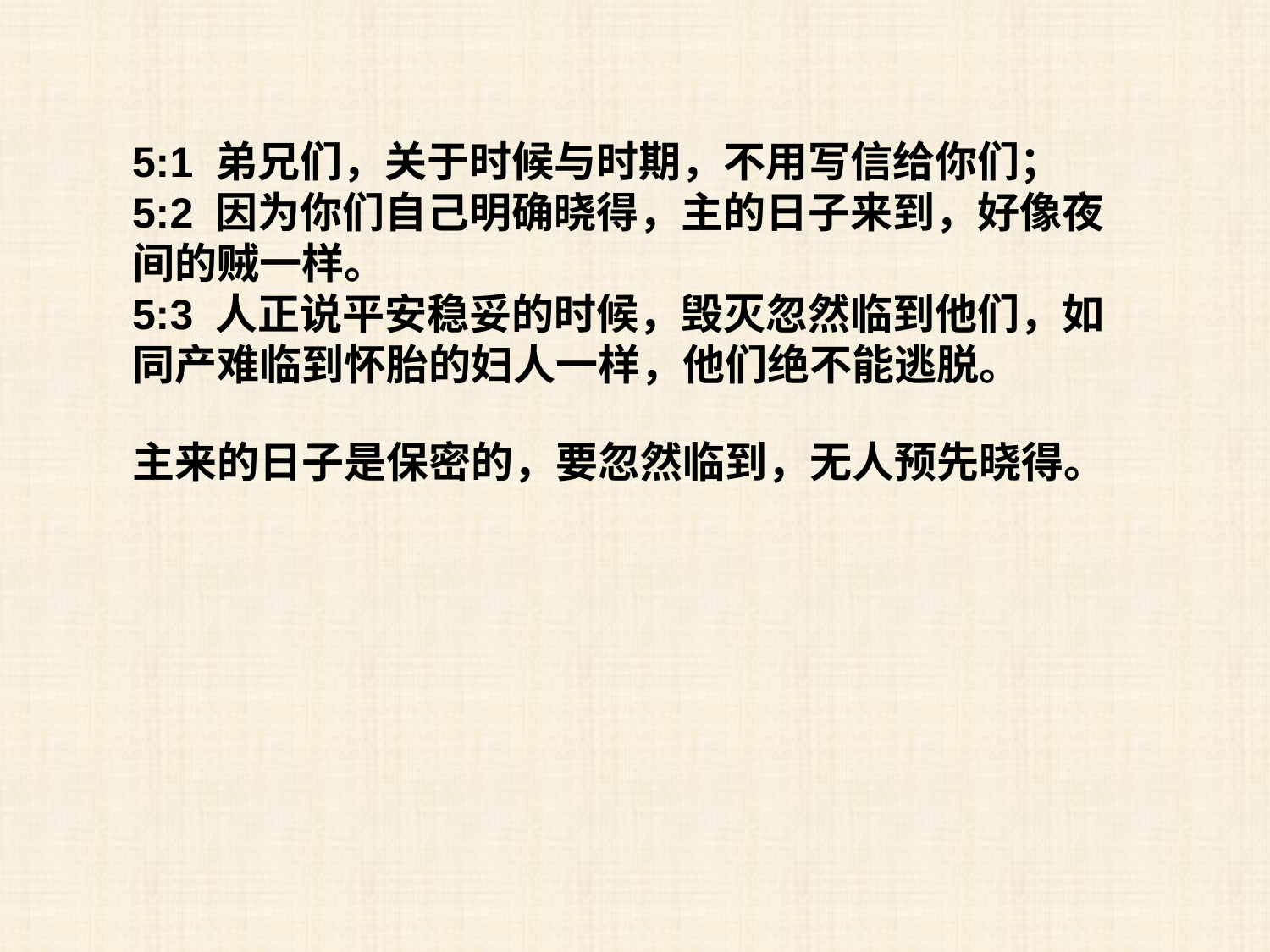

5:1 弟兄们，关于时候与时期，不用写信给你们；
5:2 因为你们自己明确晓得，主的日子来到，好像夜间的贼一样。
5:3 人正说平安稳妥的时候，毁灭忽然临到他们，如同产难临到怀胎的妇人一样，他们绝不能逃脱。
主来的日子是保密的，要忽然临到，无人预先晓得。